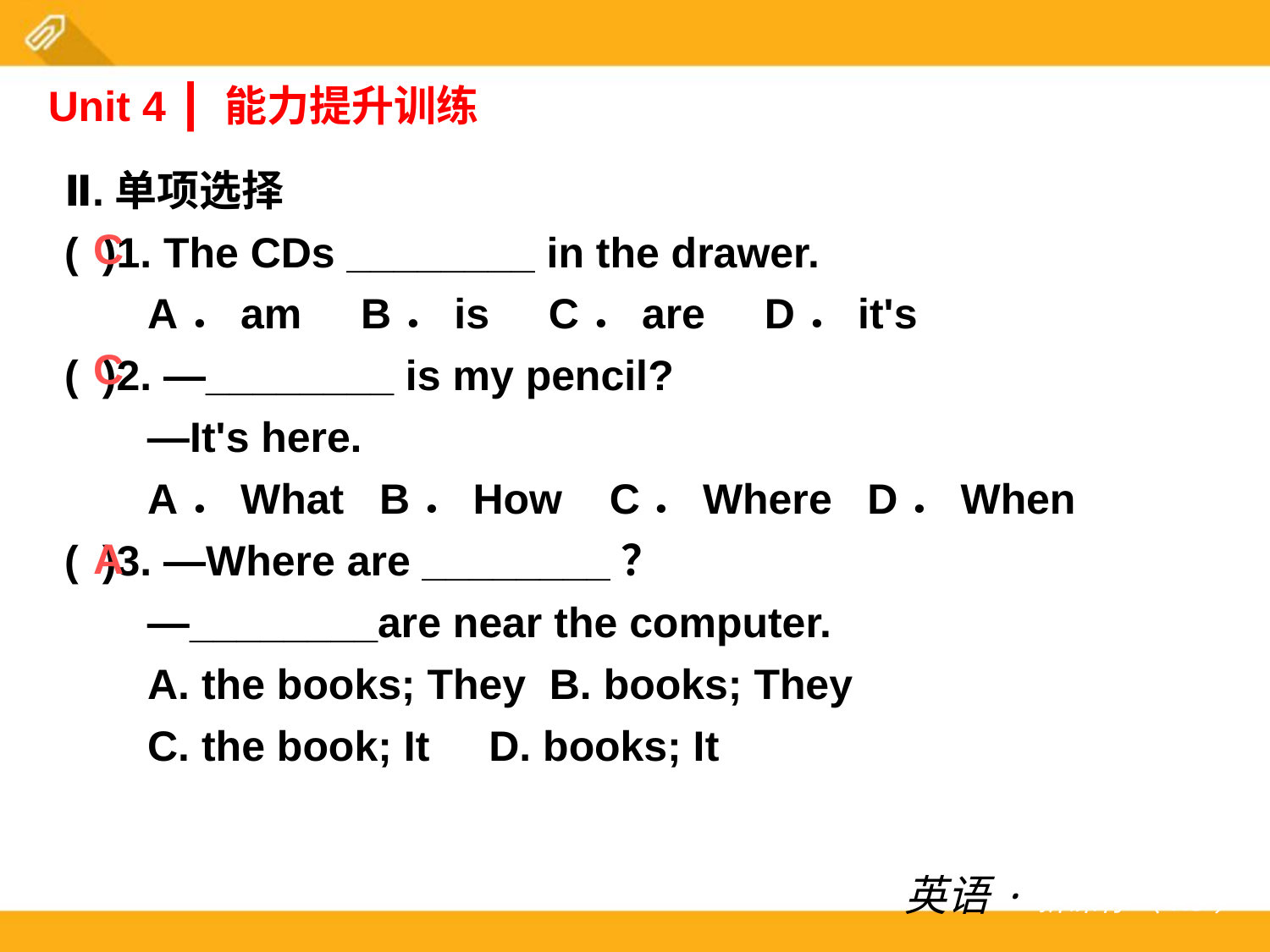

Unit 4 ┃ 能力提升训练
Ⅱ.单项选择
(  )1. The CDs ________ in the drawer.
       A．am     B．is     C．are     D．it's
(  )2. —________ is my pencil?
       —It's here.
       A．What   B．How    C．Where   D．When
(  )3. —Where are ________？
       —________are near the computer.
       A. the books; They  B. books; They
       C. the book; It     D. books; It
C
C
A
英语·新课标（RJ）